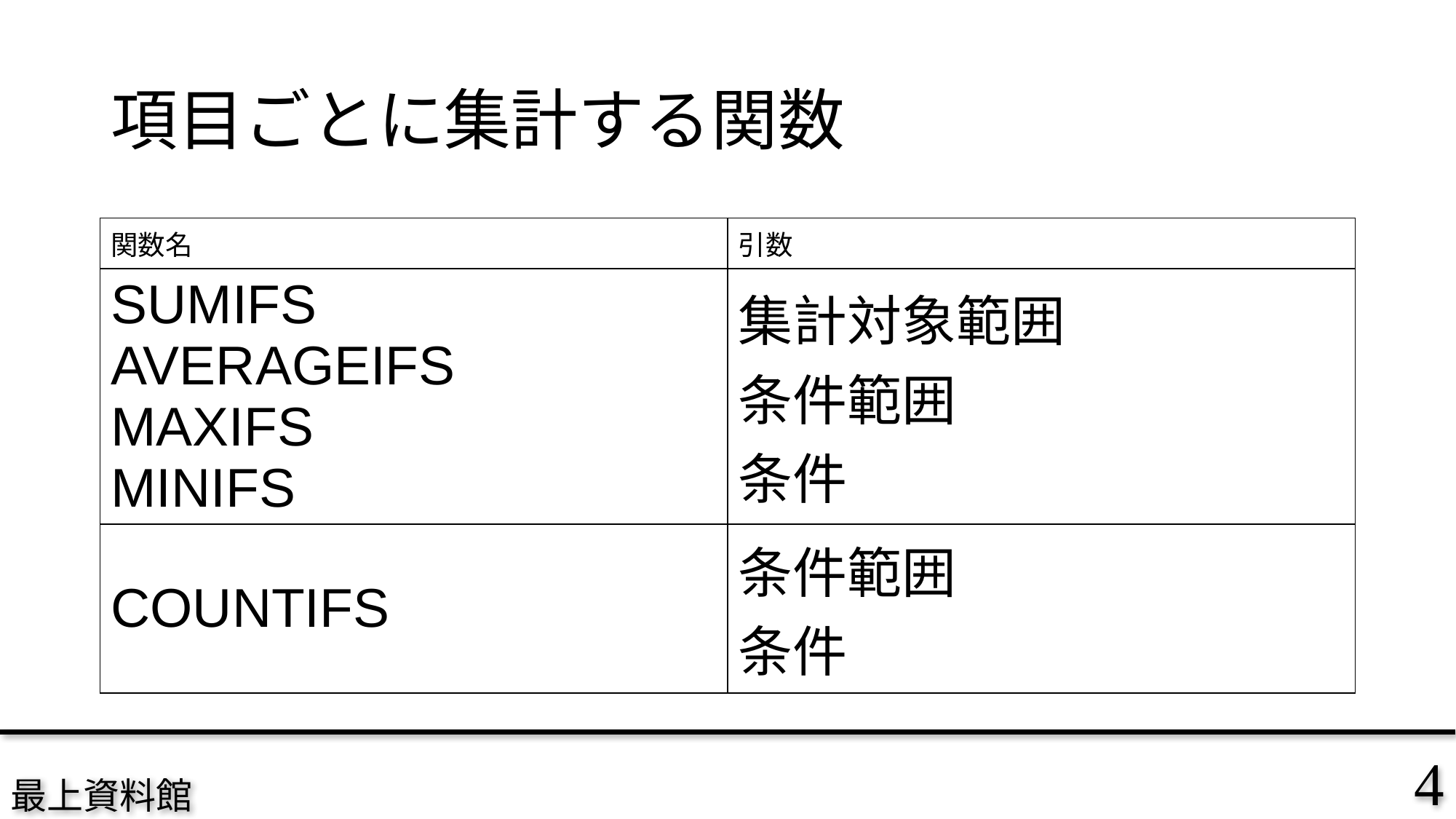

# 項目ごとに集計する関数
| 関数名 | 引数 |
| --- | --- |
| SUMIFS AVERAGEIFS MAXIFS MINIFS | 集計対象範囲 条件範囲 条件 |
| COUNTIFS | 条件範囲 条件 |